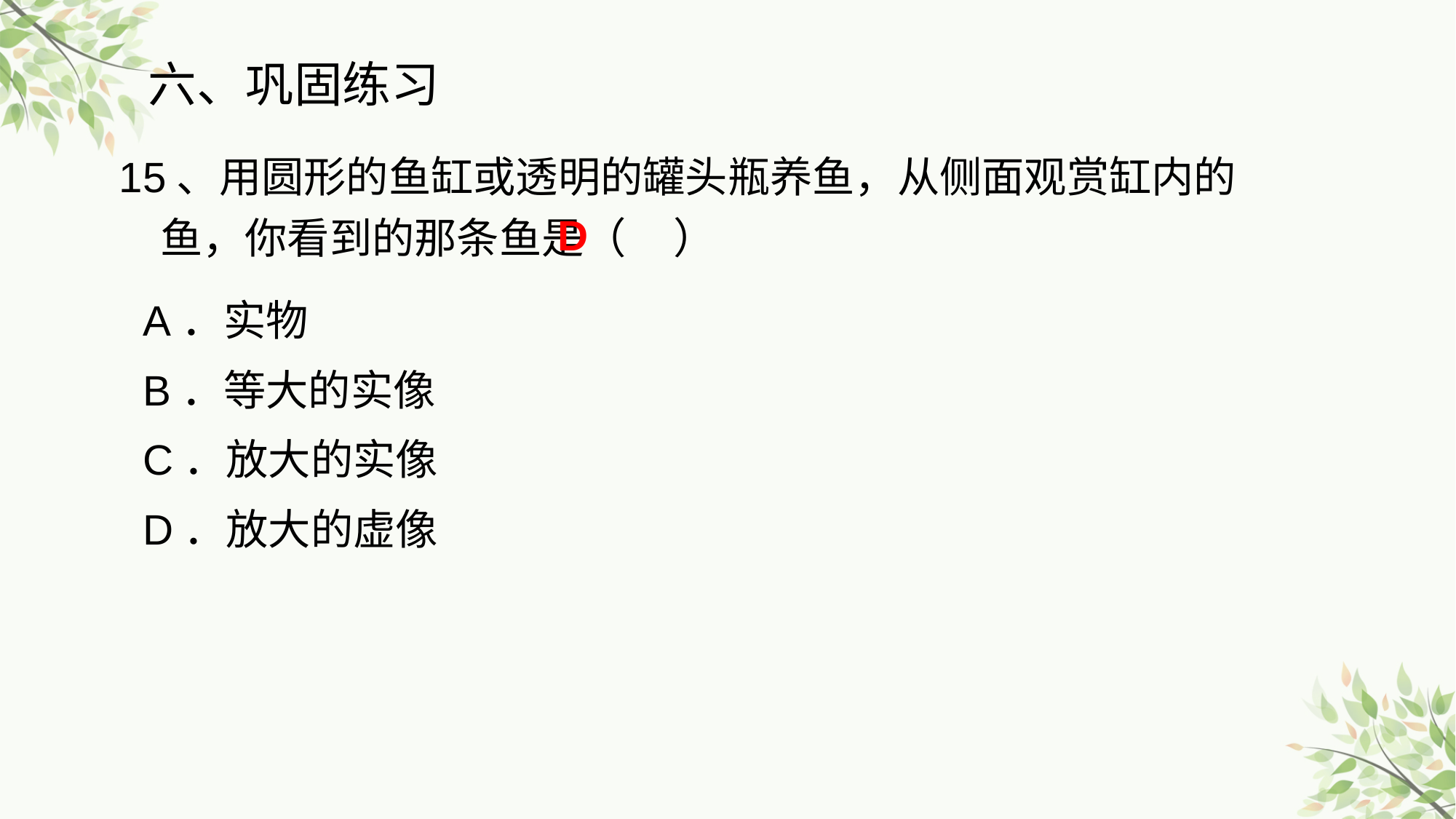

六、巩固练习
15、用圆形的鱼缸或透明的罐头瓶养鱼，从侧面观赏缸内的鱼，你看到的那条鱼是（     ）
  A．实物
  B．等大的实像
  C．放大的实像
  D．放大的虚像
D